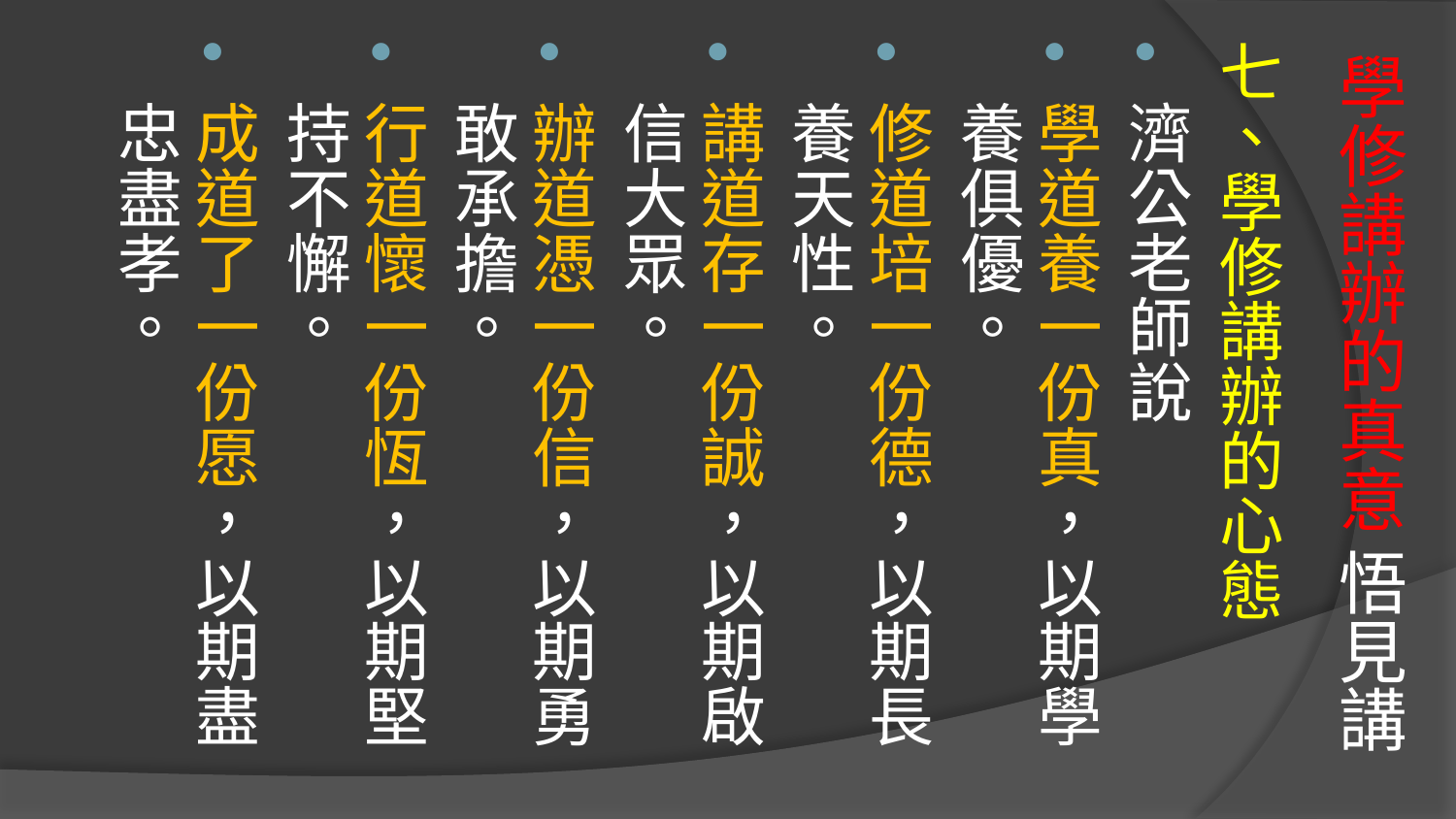

七、學修講辦的心態
濟公老師說
學道養一份真，以期學養俱優。
修道培一份德，以期長養天性。
講道存一份誠，以期啟信大眾。
辦道憑一份信，以期勇敢承擔。
行道懷一份恆，以期堅持不懈。
成道了一份愿，以期盡忠盡孝。

# 學修講辦的真意 悟見講